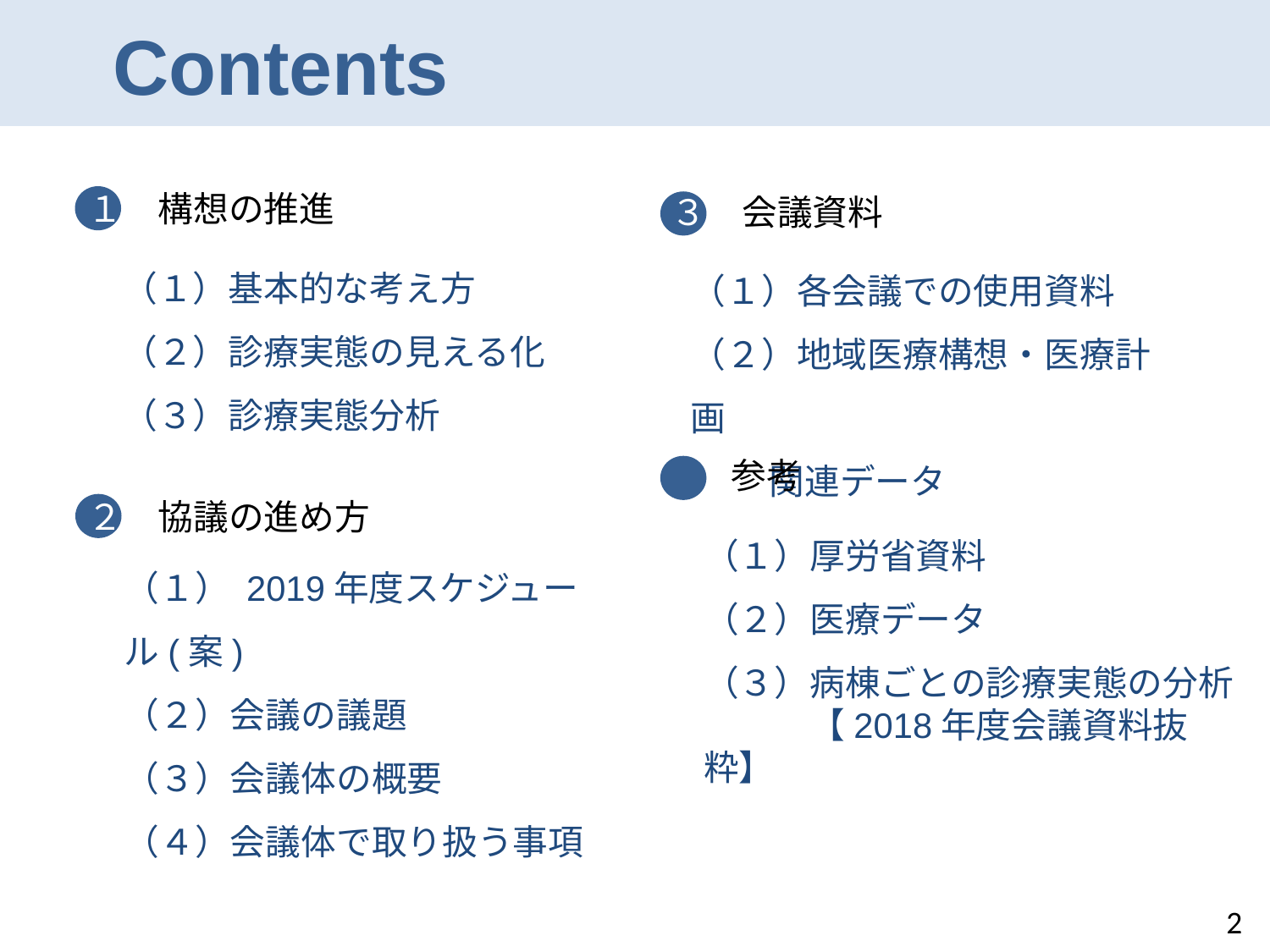

Contents
１　構想の推進
３　会議資料

（１）基本的な考え方
（２）診療実態の見える化
（３）診療実態分析
（１）各会議での使用資料
（２）地域医療構想・医療計画
　　 関連データ
 　 参考

２　協議の進め方

（１）厚労省資料
（２）医療データ
（３）病棟ごとの診療実態の分析
　　　【2018年度会議資料抜粋】
（１） 2019年度スケジュール(案)
（２）会議の議題
（３）会議体の概要
（４）会議体で取り扱う事項
2